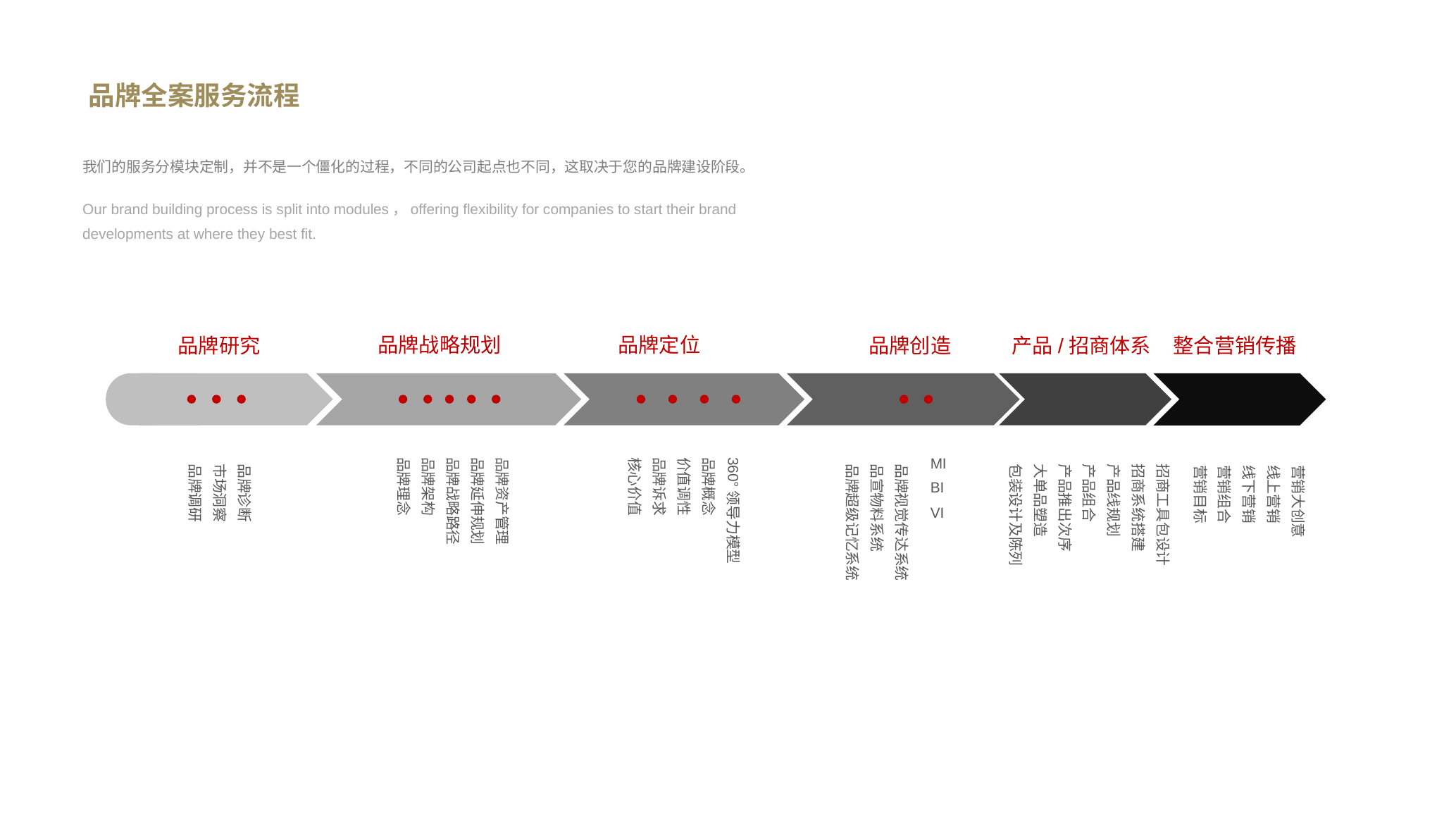

品牌全案服务流程
我们的服务分模块定制，并不是一个僵化的过程，不同的公司起点也不同，这取决于您的品牌建设阶段。

Our brand building process is split into modules，offering flexibility for companies to start their brand
developments at where they best fit.

品牌战略规划
品牌定位
品牌研究
品牌创造

品牌资产管理

品牌延伸规划

品牌战略路径

品牌架构

品牌理念

360°领导力模型

品牌概念

价值调性

品牌诉求

核心价值
品牌诊断

市场洞察

品牌调研

品牌视觉传达系统

品宣物料系统

品牌超级记忆系统

产品/招商体系
整合营销传播

招商工具包设计

招商系统搭建

产品线规划

产品组合

产品推出次序

大单品塑造

包装设计及陈列

营销大创意

线上营销

线下营销

营销组合

营销目标
MI

BI

VI